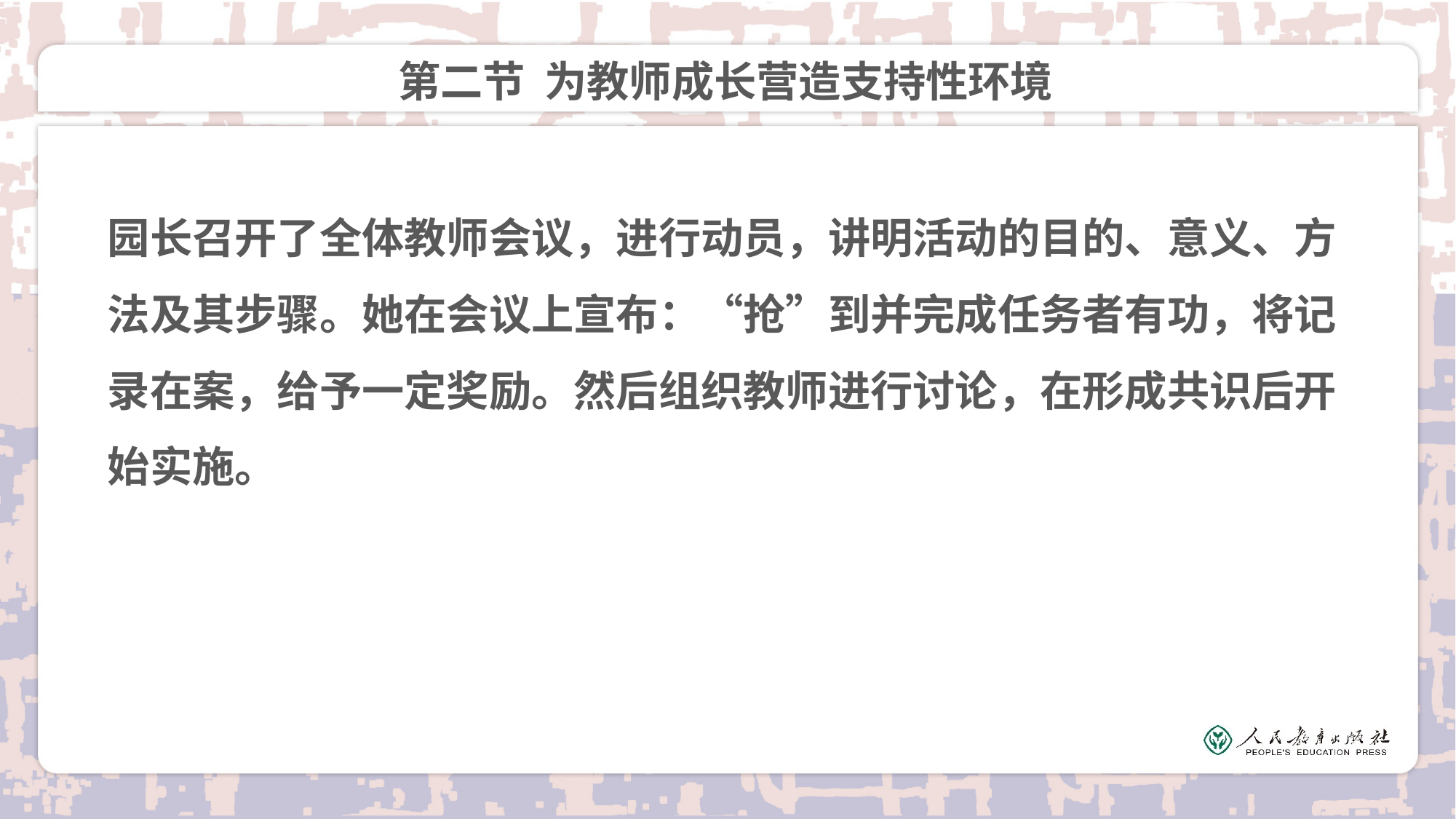

# 第二节  为教师成长营造支持性环境
园长召开了全体教师会议，进行动员，讲明活动的目的、意义、方法及其步骤。她在会议上宣布：“抢”到并完成任务者有功，将记录在案，给予一定奖励。然后组织教师进行讨论，在形成共识后开始实施。